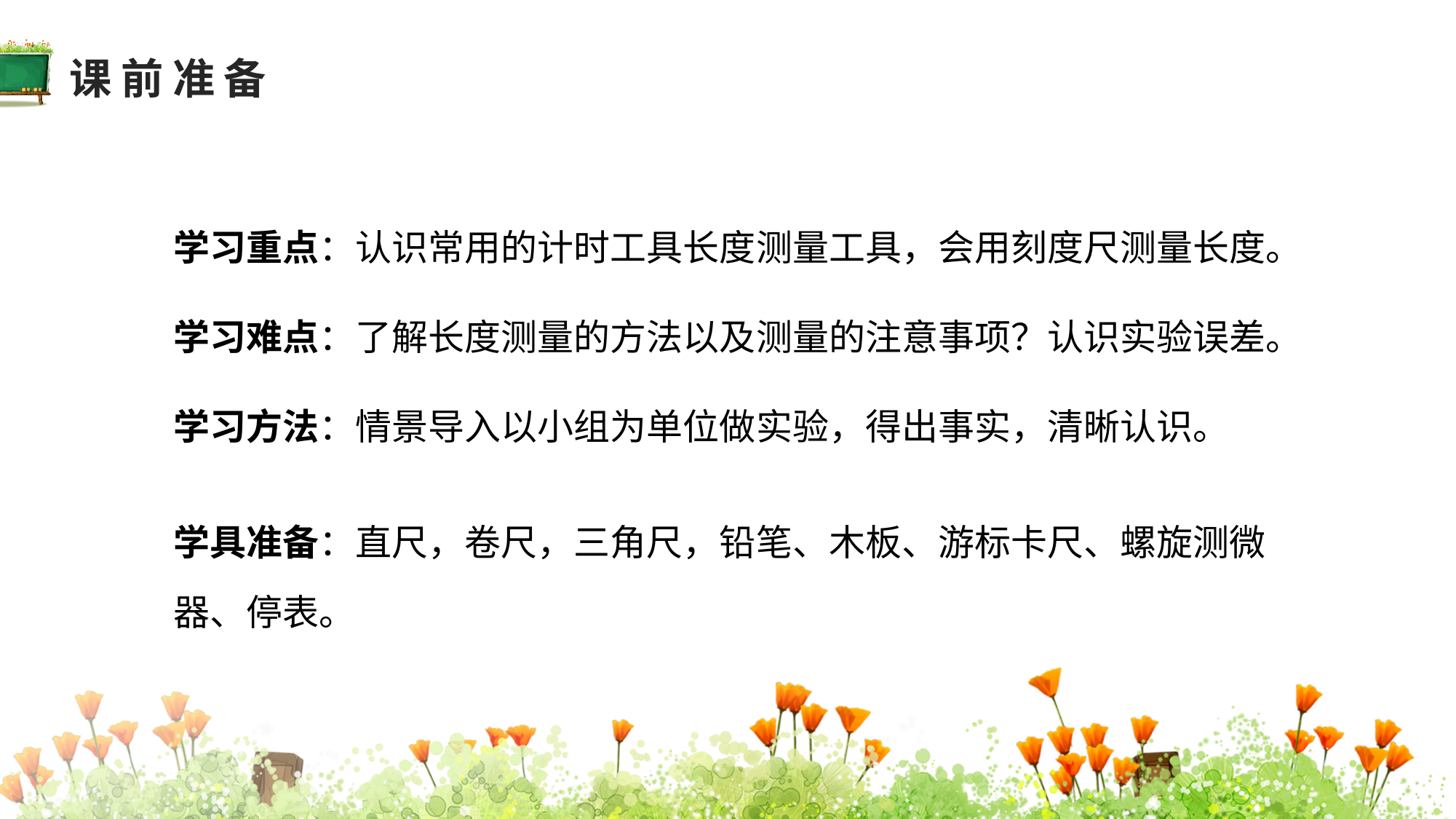

课前准备
学习重点：认识常用的计时工具长度测量工具，会用刻度尺测量长度。
教学分析
学习难点：了解长度测量的方法以及测量的注意事项？认识实验误差。
学习方法：情景导入以小组为单位做实验，得出事实，清晰认识。
学具准备：直尺，卷尺，三角尺，铅笔、木板、游标卡尺、螺旋测微器、停表。